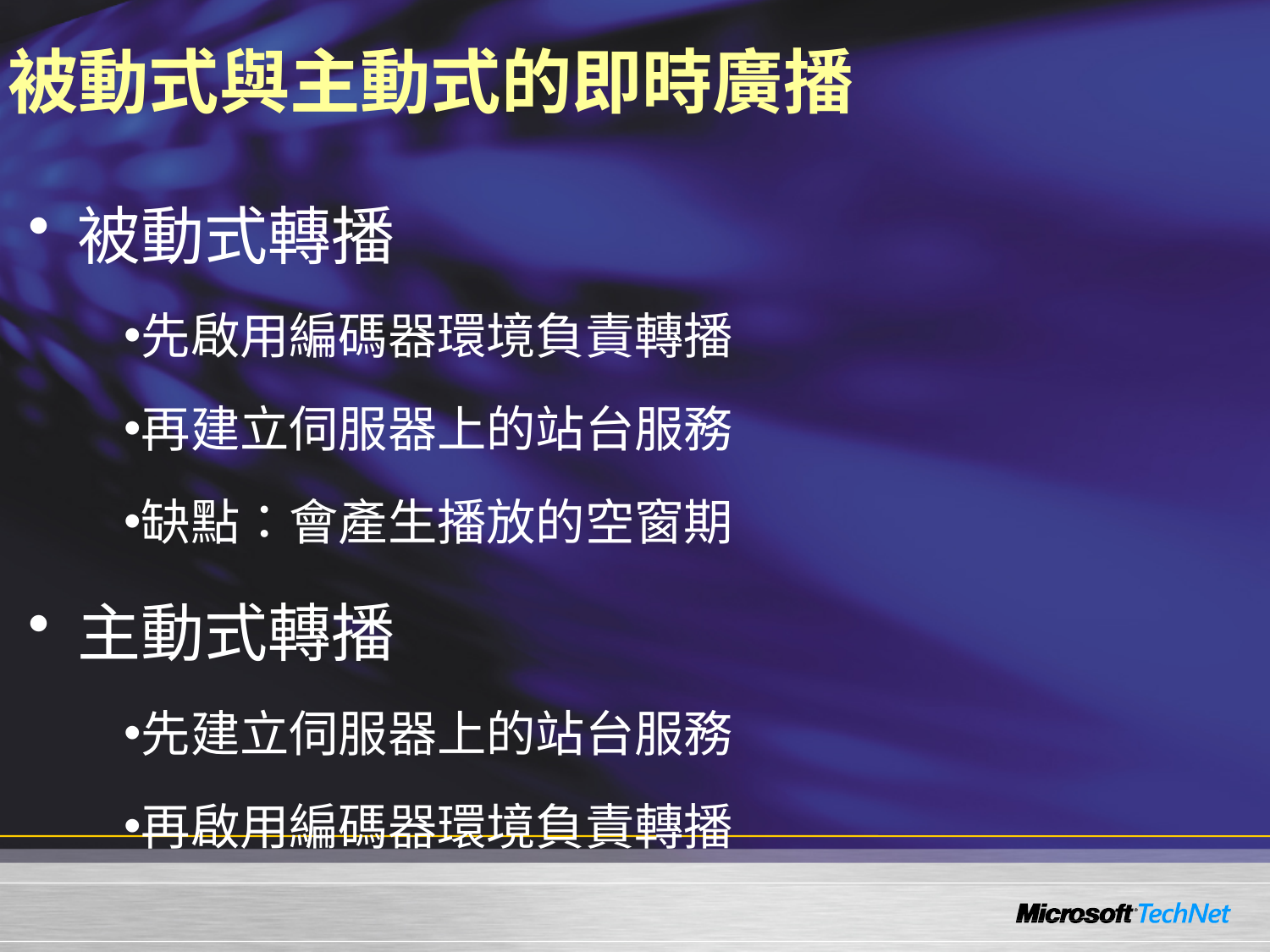

# 被動式與主動式的即時廣播
被動式轉播
先啟用編碼器環境負責轉播
再建立伺服器上的站台服務
缺點：會產生播放的空窗期
主動式轉播
先建立伺服器上的站台服務
再啟用編碼器環境負責轉播